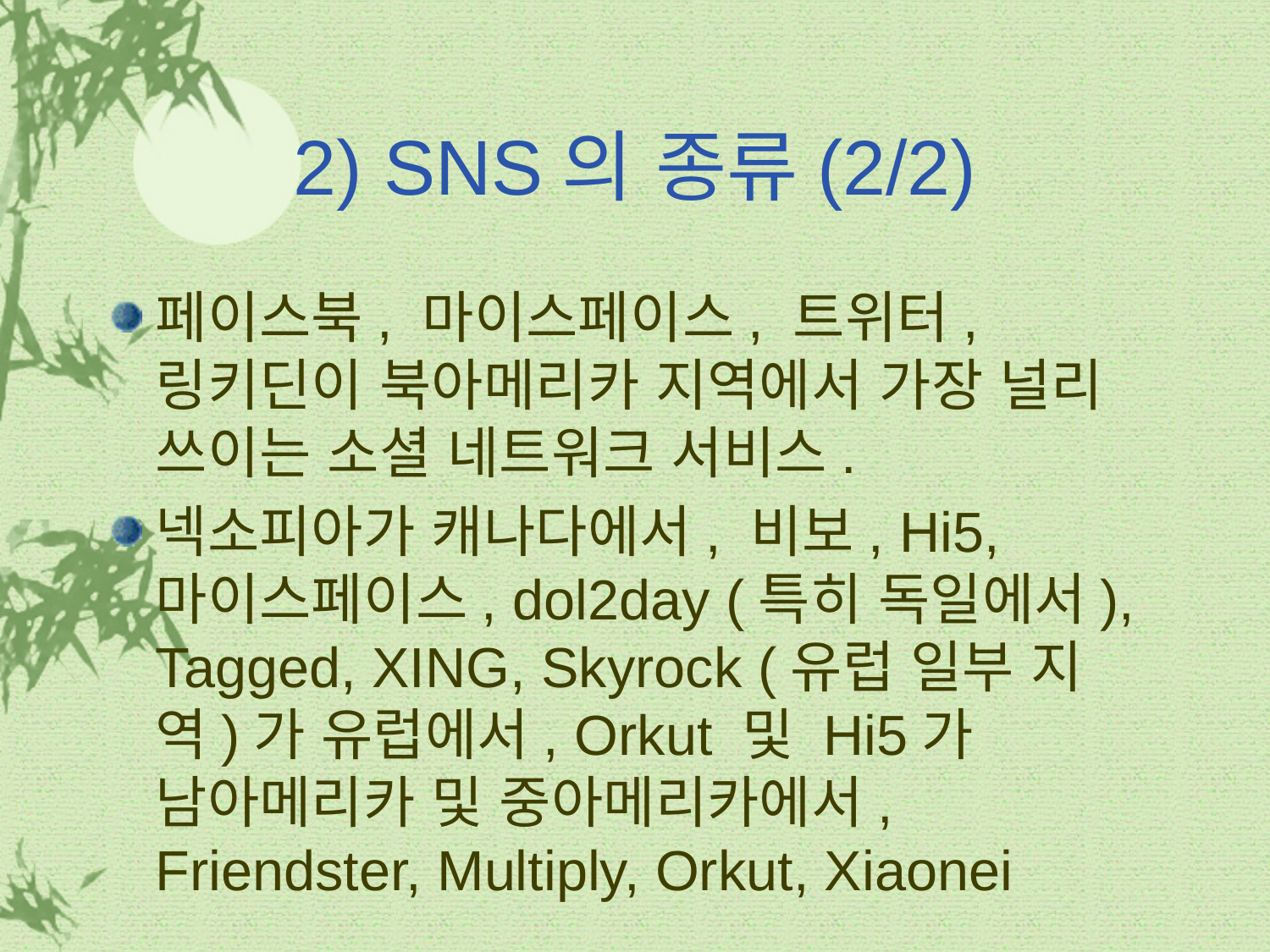

# 2) SNS의 종류(2/2)
페이스북, 마이스페이스, 트위터, 링키딘이 북아메리카 지역에서 가장 널리 쓰이는 소셜 네트워크 서비스.
넥소피아가 캐나다에서, 비보, Hi5, 마이스페이스, dol2day (특히 독일에서), Tagged, XING, Skyrock (유럽 일부 지역)가 유럽에서, Orkut 및 Hi5가 남아메리카 및 중아메리카에서, Friendster, Multiply, Orkut, Xiaonei